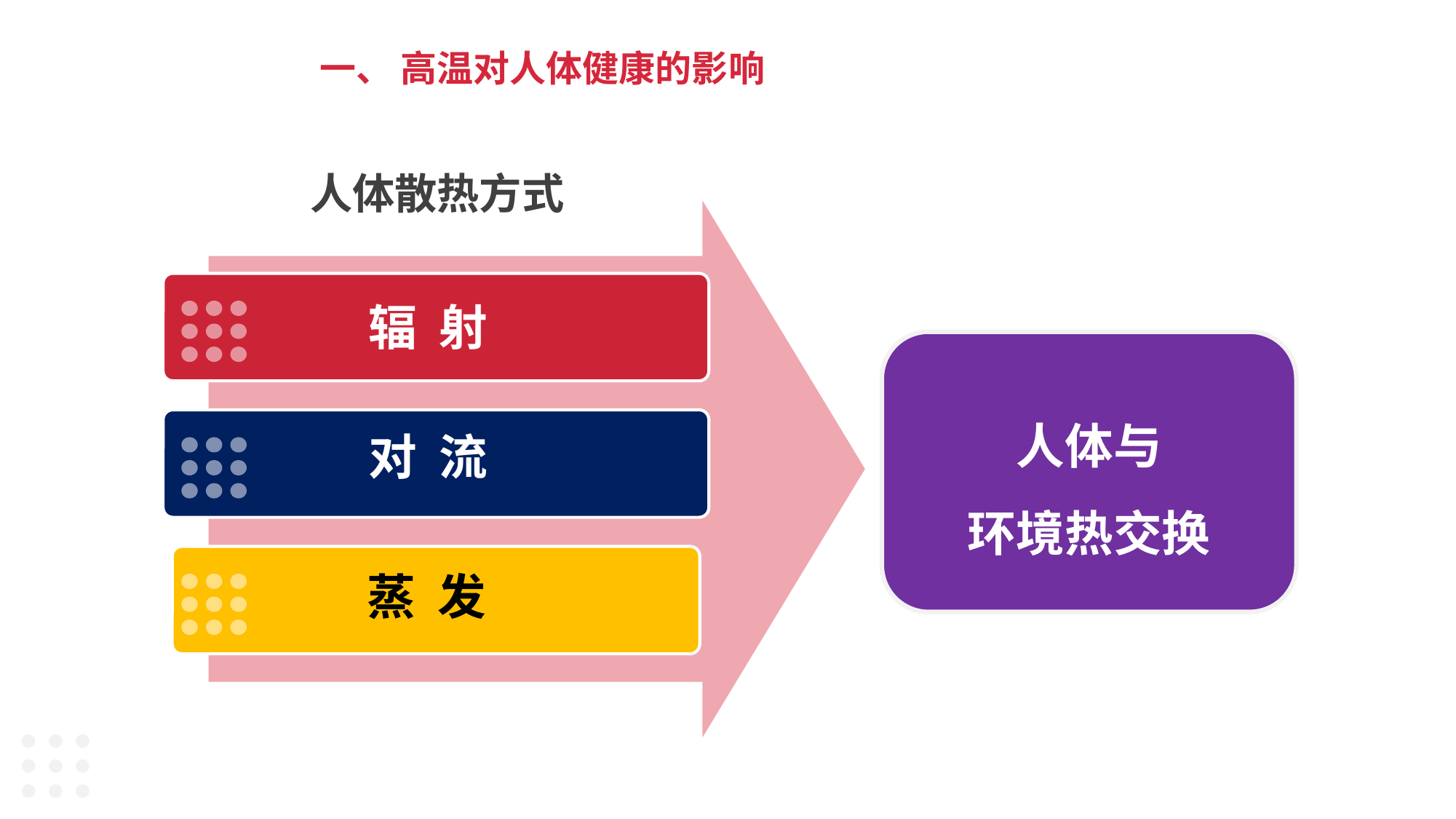

一、 高温对人体健康的影响
人体散热方式

辐  射

人体与
环境热交换

对  流

蒸  发